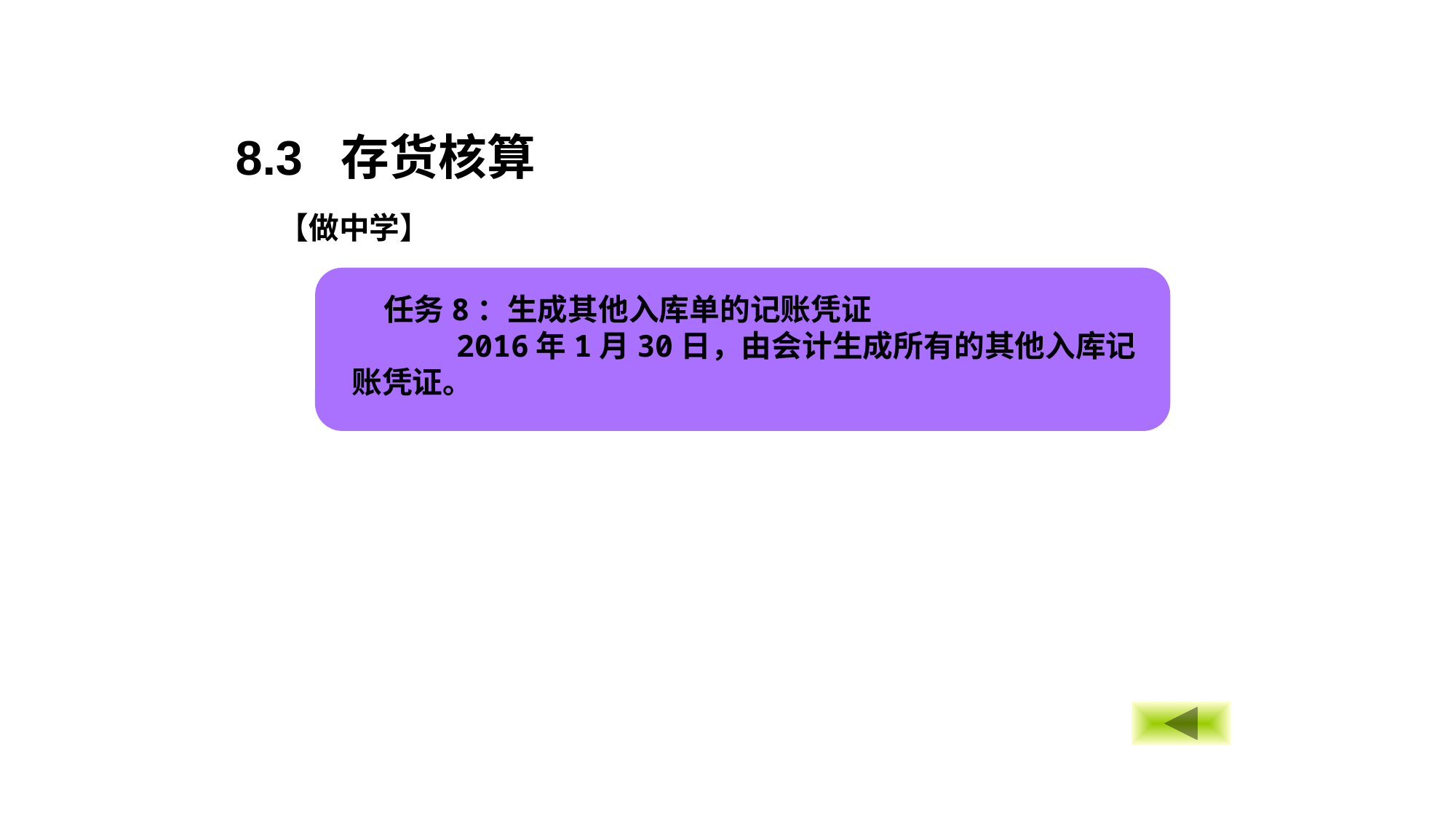

8.3  存货核算
【做中学】

任务8：生成其他入库单的记账凭证
    2016年1月30日，由会计生成所有的其他入库记账凭证。